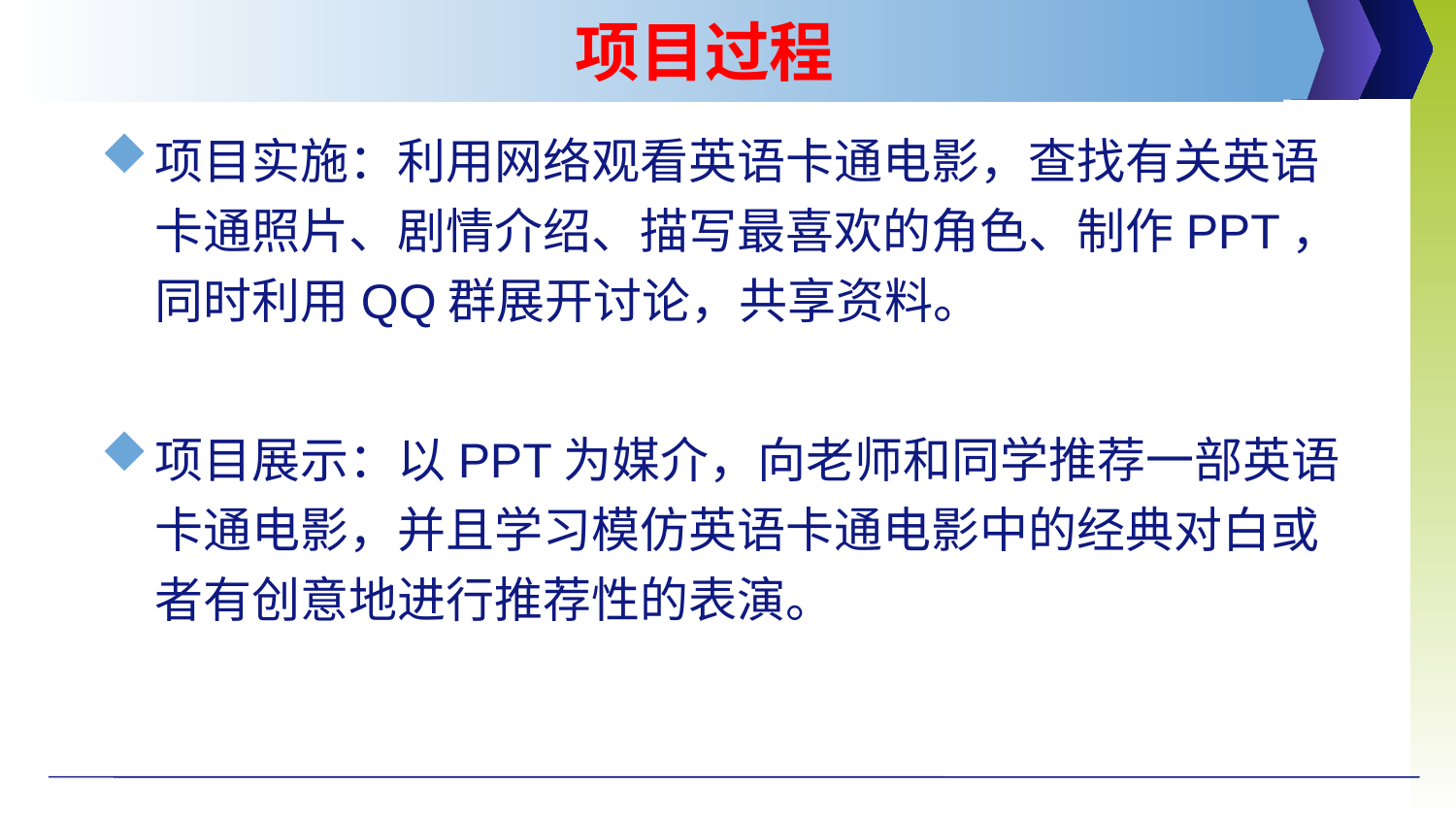

# 项目过程
项目实施：利用网络观看英语卡通电影，查找有关英语卡通照片、剧情介绍、描写最喜欢的角色、制作PPT，同时利用QQ群展开讨论，共享资料。

项目展示：以PPT为媒介，向老师和同学推荐一部英语卡通电影，并且学习模仿英语卡通电影中的经典对白或者有创意地进行推荐性的表演。